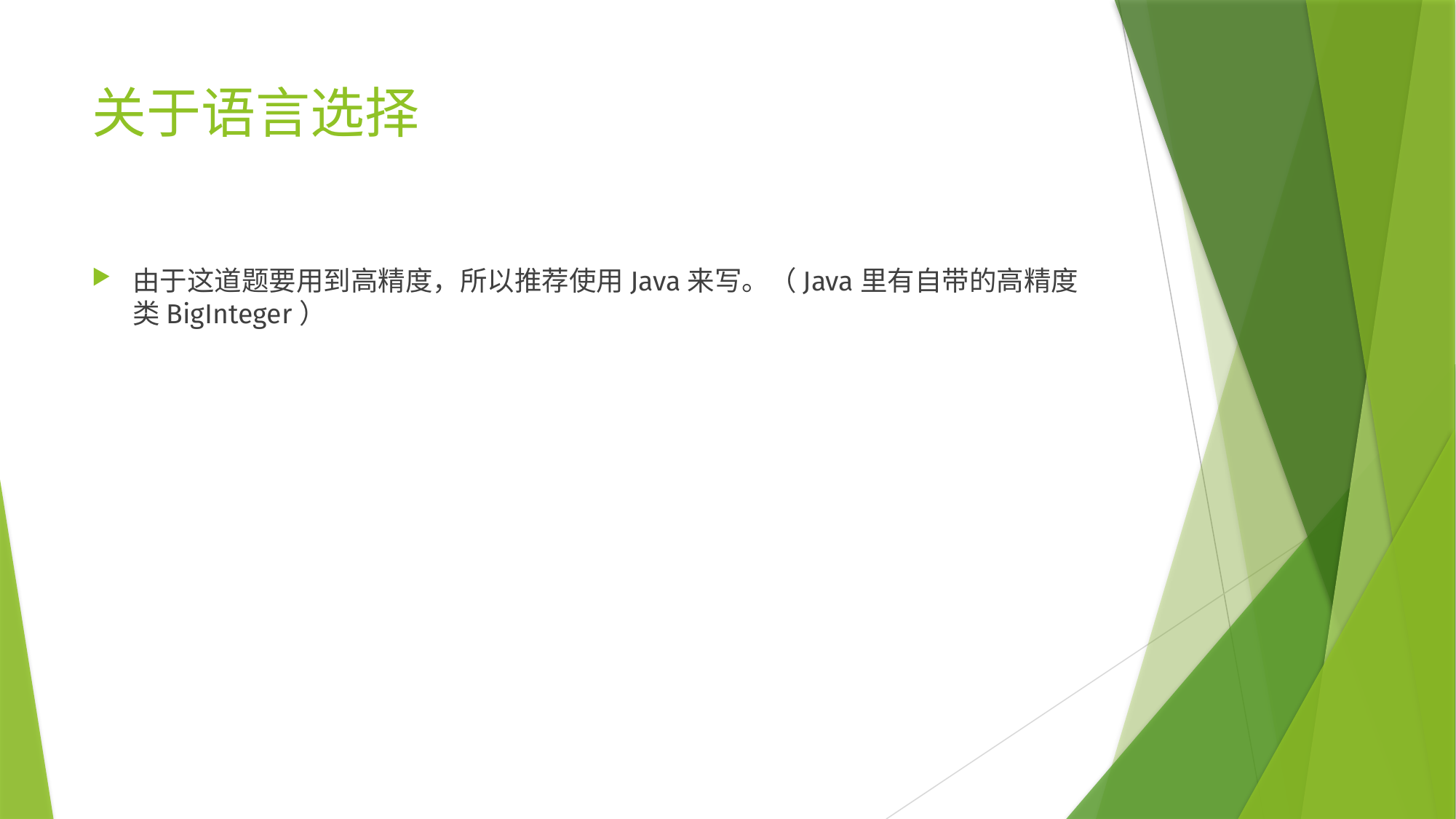

# 关于语言选择
由于这道题要用到高精度，所以推荐使用Java来写。（Java里有自带的高精度类BigInteger）